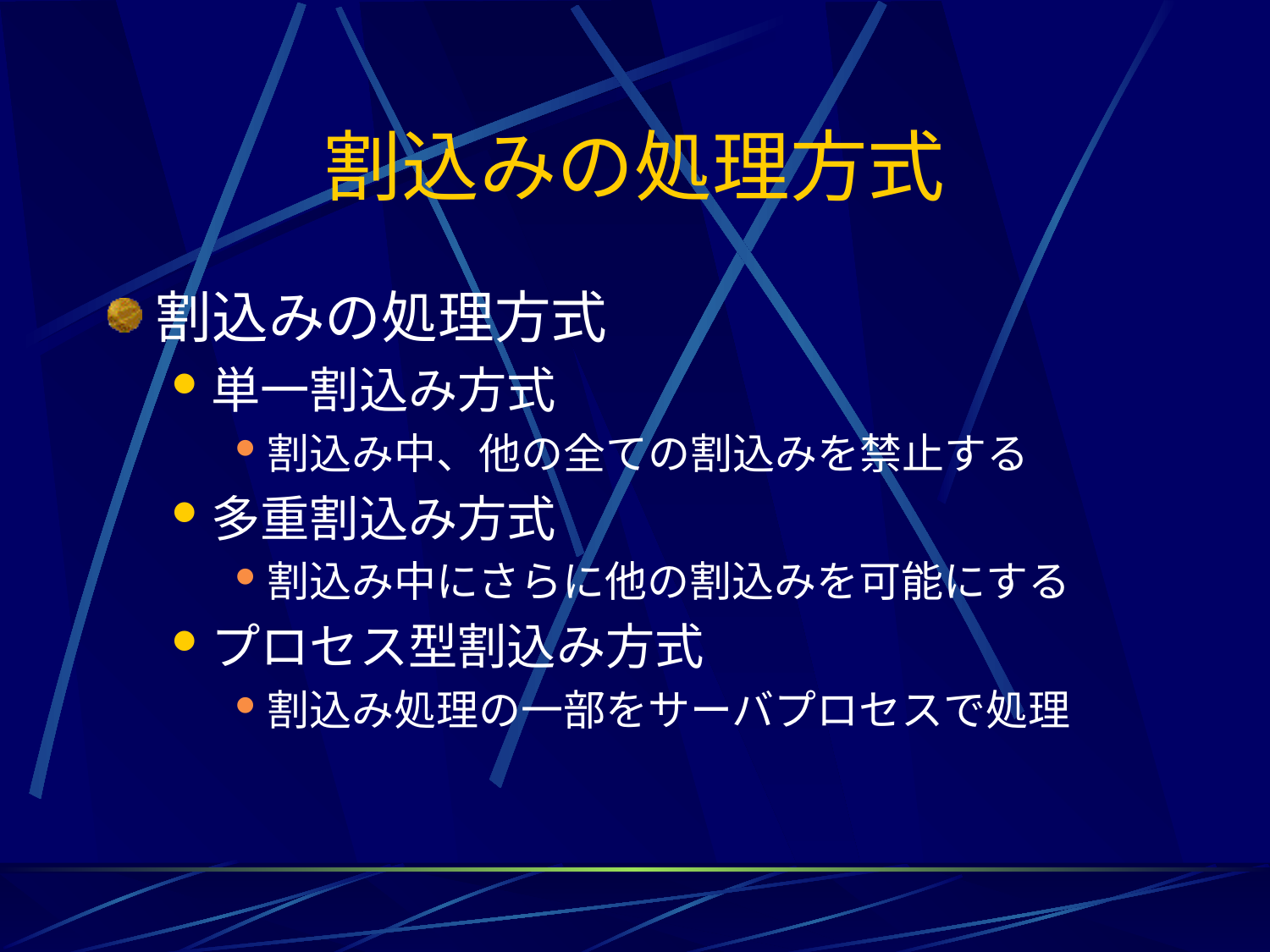

# 割込みの処理方式
割込みの処理方式
単一割込み方式
割込み中、他の全ての割込みを禁止する
多重割込み方式
割込み中にさらに他の割込みを可能にする
プロセス型割込み方式
割込み処理の一部をサーバプロセスで処理